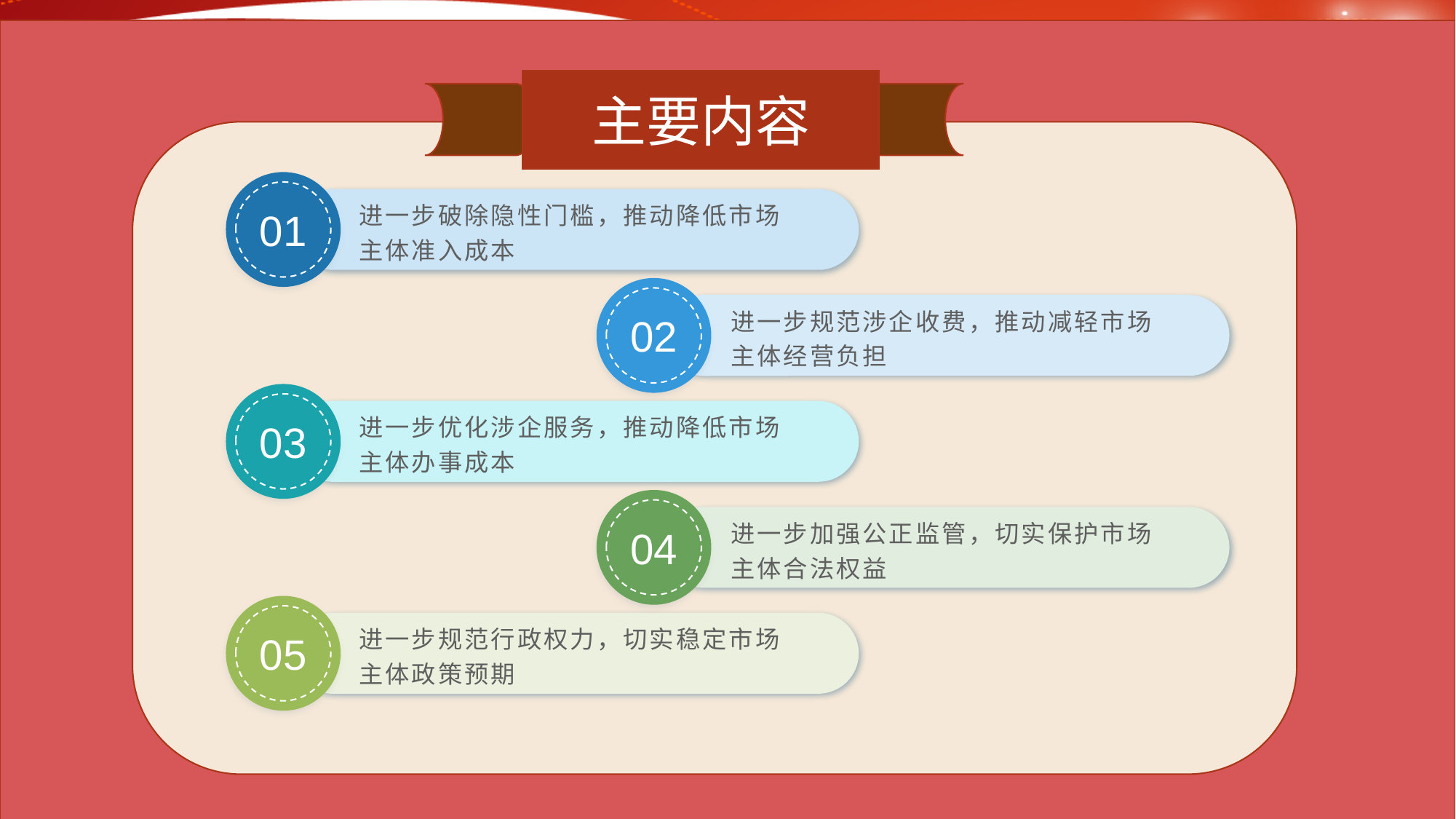

主要内容

01

进一步破除隐性门槛，推动降低市场主体准入成本

02

进一步规范涉企收费，推动减轻市场主体经营负担

03

进一步优化涉企服务，推动降低市场主体办事成本

04

进一步加强公正监管，切实保护市场主体合法权益

05

进一步规范行政权力，切实稳定市场主体政策预期